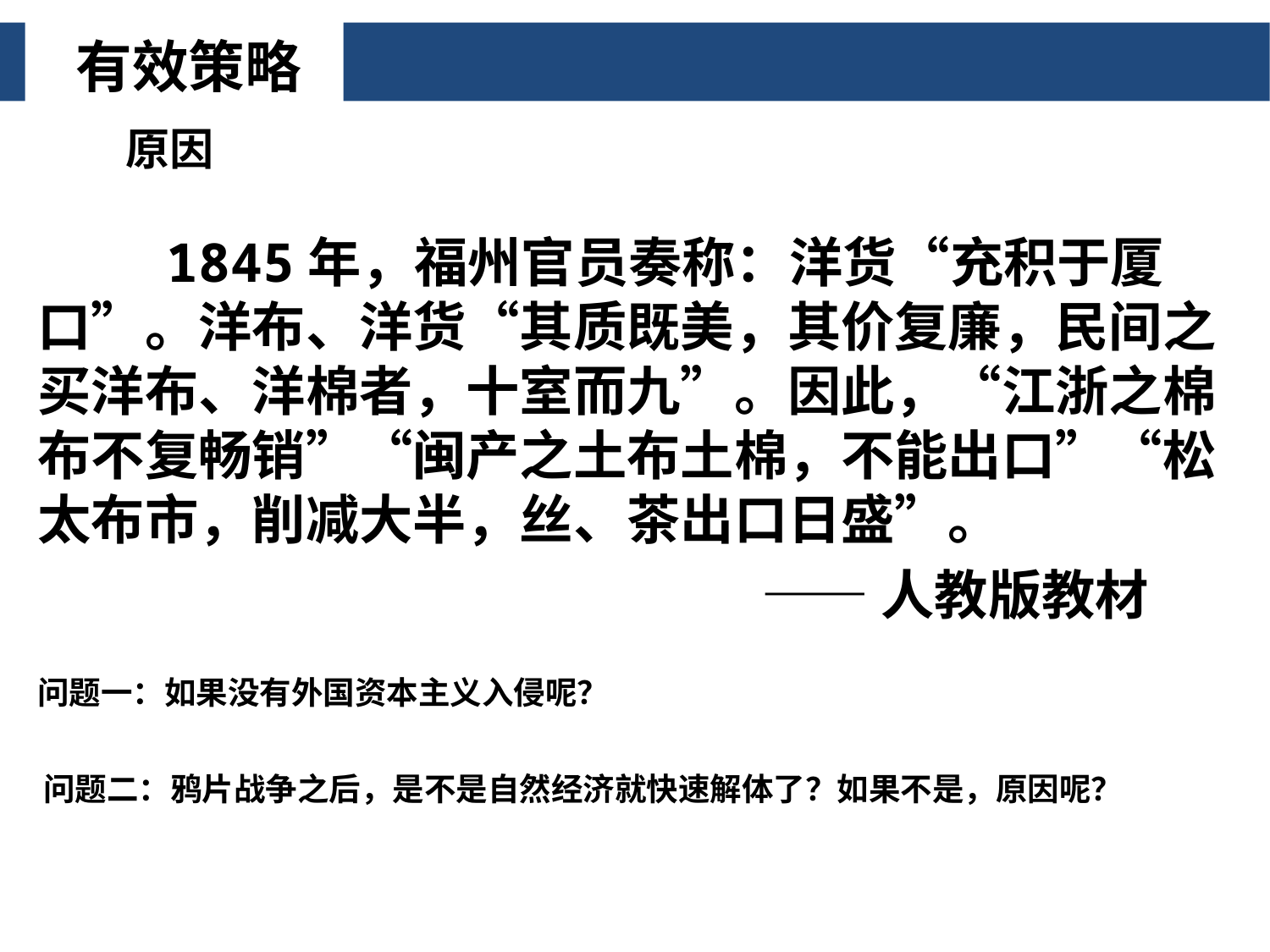

有效策略
原因
    1845年，福州官员奏称：洋货“充积于厦口”。洋布、洋货“其质既美，其价复廉，民间之买洋布、洋棉者，十室而九”。因此，“江浙之棉布不复畅销”“闽产之土布土棉，不能出口”“松太布市，削减大半，丝、茶出口日盛”。
                                                            ——人教版教材
问题一：如果没有外国资本主义入侵呢？
问题二：鸦片战争之后，是不是自然经济就快速解体了？如果不是，原因呢？